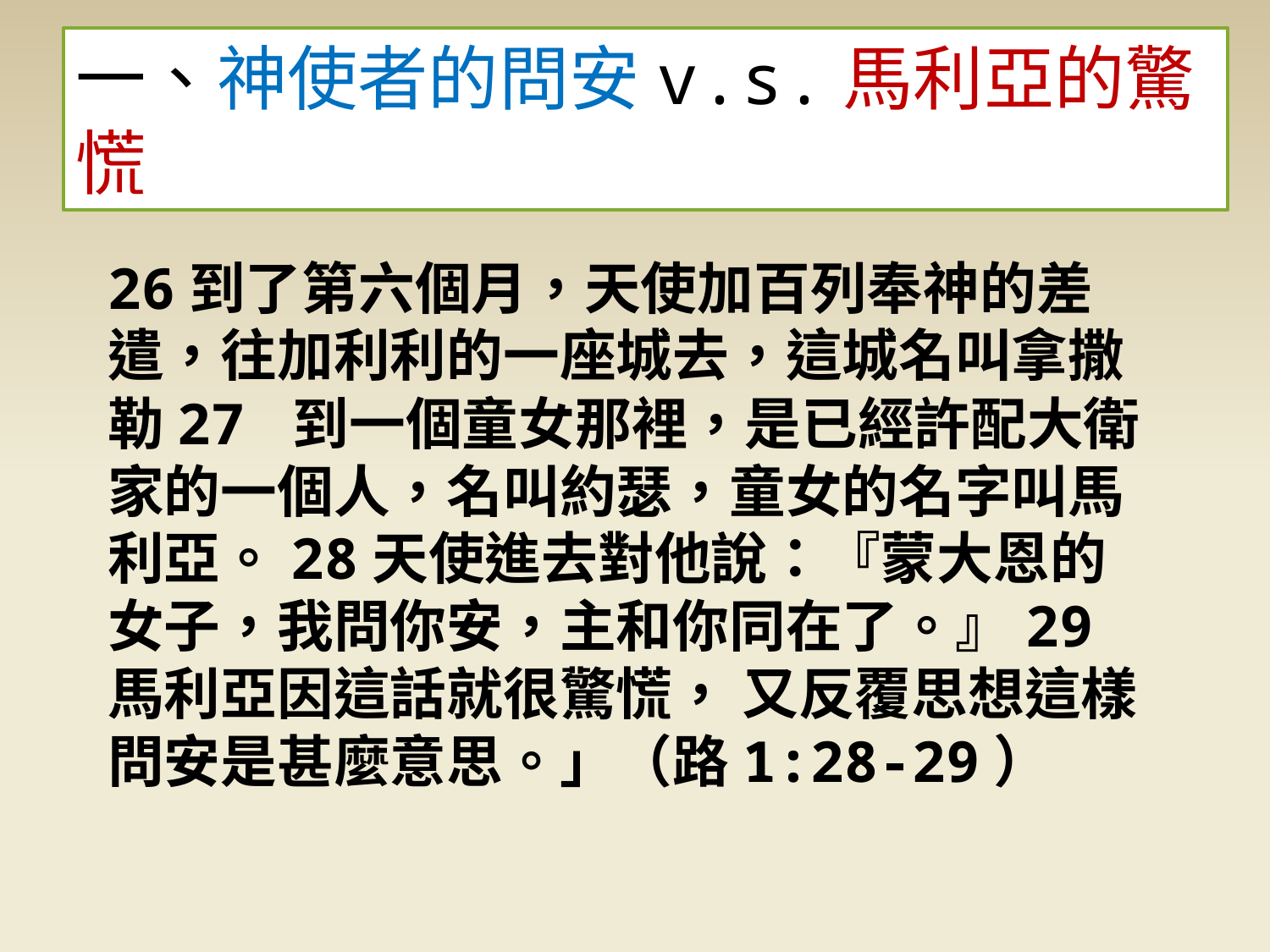

一、神使者的問安v.s.馬利亞的驚慌
26到了第六個月，天使加百列奉神的差遣，往加利利的一座城去，這城名叫拿撒勒27 到一個童女那裡，是已經許配大衛家的一個人，名叫約瑟，童女的名字叫馬利亞。28天使進去對他說：『蒙大恩的女子，我問你安，主和你同在了。』29馬利亞因這話就很驚慌， 又反覆思想這樣問安是甚麼意思。」（路1:28-29）